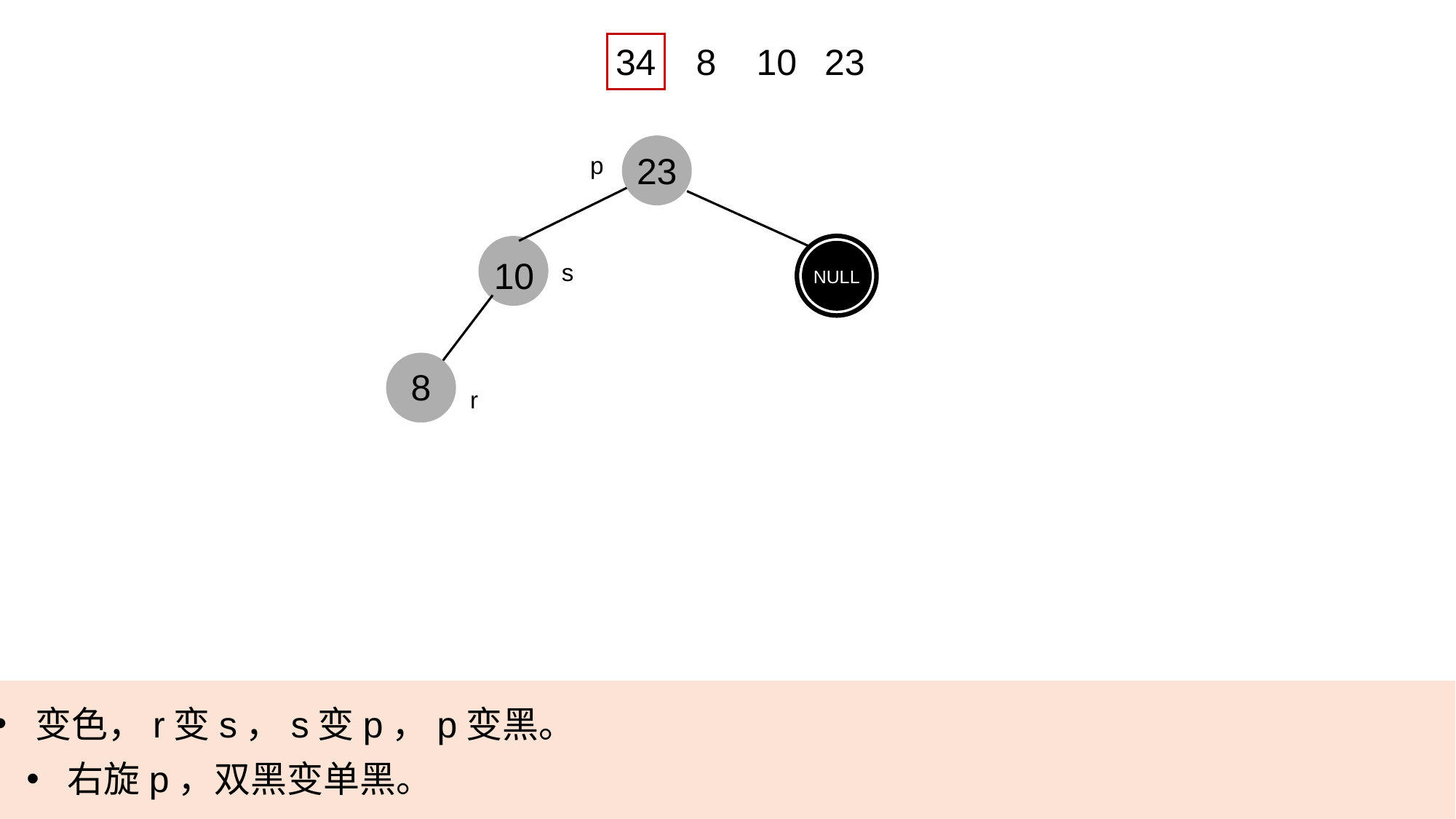

34

8
10
23

23
p

10
s
NULL

8
r

变色，r变s，s变p，p变黑。
右旋p，双黑变单黑。